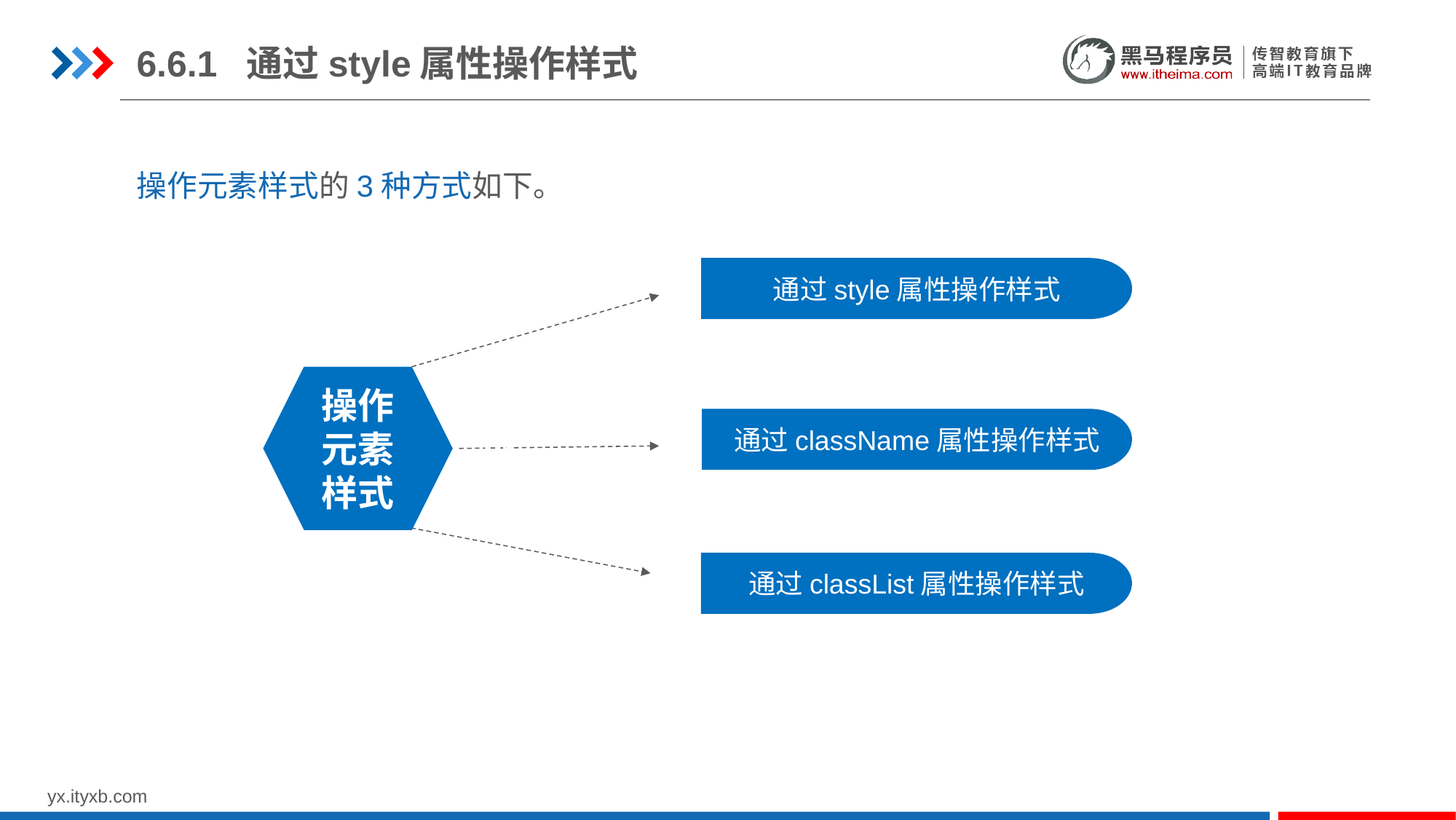

6.6.1  通过style属性操作样式
操作元素样式的3种方式如下。
通过style属性操作样式
操作元素样式
通过className属性操作样式
循环语句
循环结构语句
通过classList属性操作样式